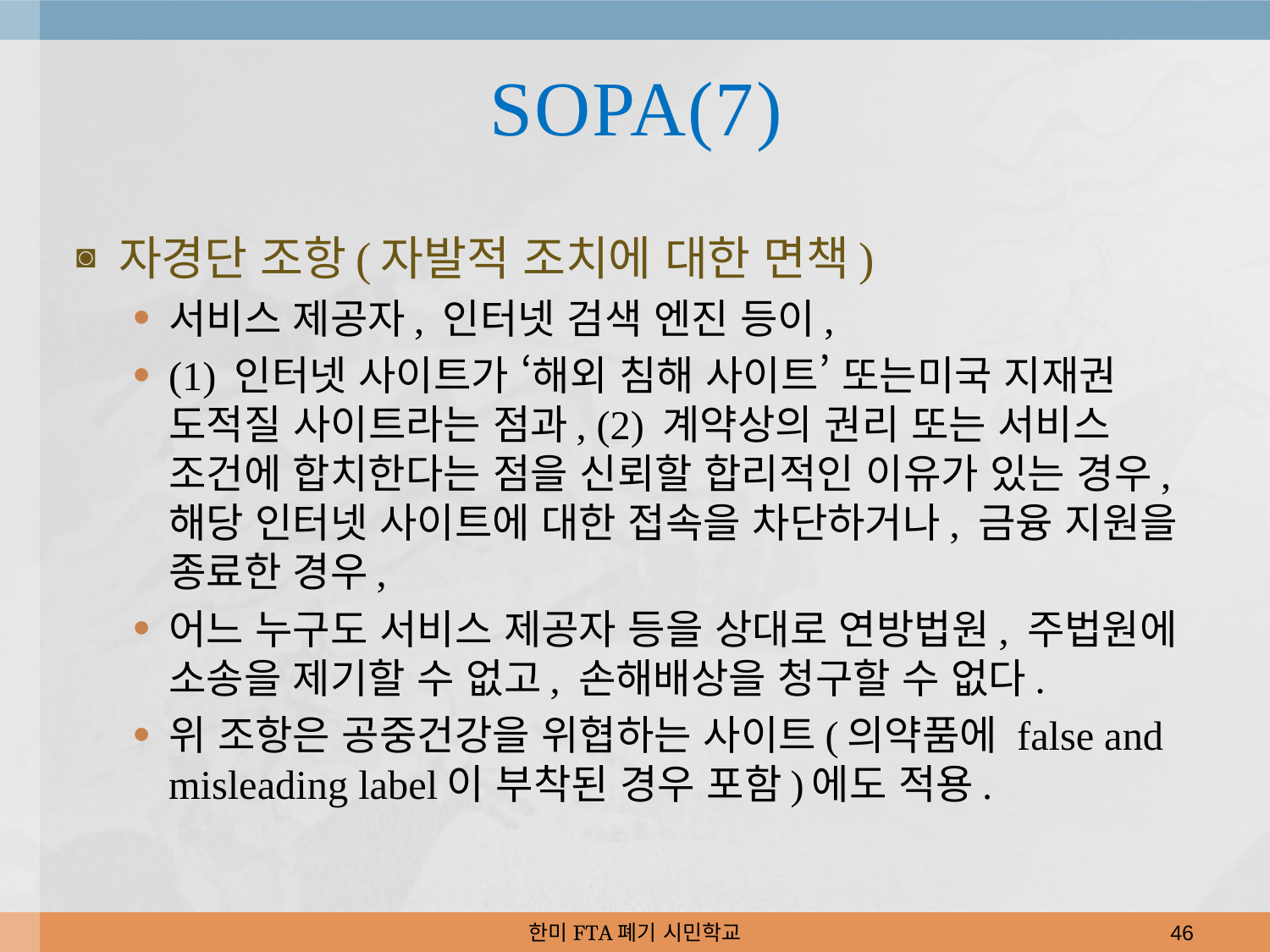

# SOPA(7)
자경단 조항(자발적 조치에 대한 면책)
서비스 제공자, 인터넷 검색 엔진 등이,
(1) 인터넷 사이트가 ‘해외 침해 사이트’ 또는미국 지재권 도적질 사이트라는 점과, (2) 계약상의 권리 또는 서비스 조건에 합치한다는 점을 신뢰할 합리적인 이유가 있는 경우, 해당 인터넷 사이트에 대한 접속을 차단하거나, 금융 지원을 종료한 경우,
어느 누구도 서비스 제공자 등을 상대로 연방법원, 주법원에 소송을 제기할 수 없고, 손해배상을 청구할 수 없다.
위 조항은 공중건강을 위협하는 사이트(의약품에 false and misleading label이 부착된 경우 포함)에도 적용.
한미FTA폐기 시민학교
46